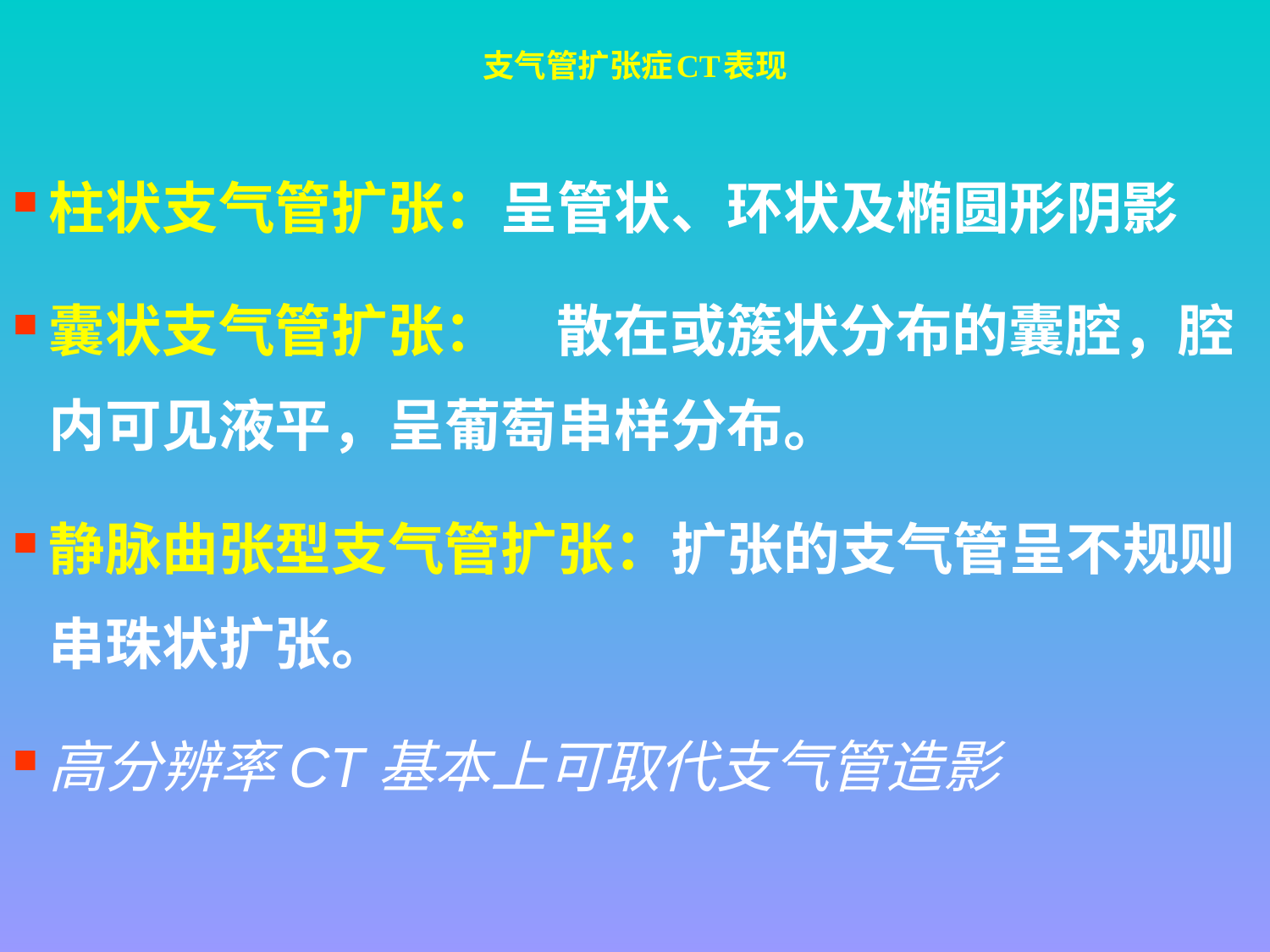

# 支气管扩张症CT表现
柱状支气管扩张：呈管状、环状及椭圆形阴影
囊状支气管扩张：	散在或簇状分布的囊腔，腔内可见液平，呈葡萄串样分布。
静脉曲张型支气管扩张：扩张的支气管呈不规则串珠状扩张。
高分辨率CT基本上可取代支气管造影